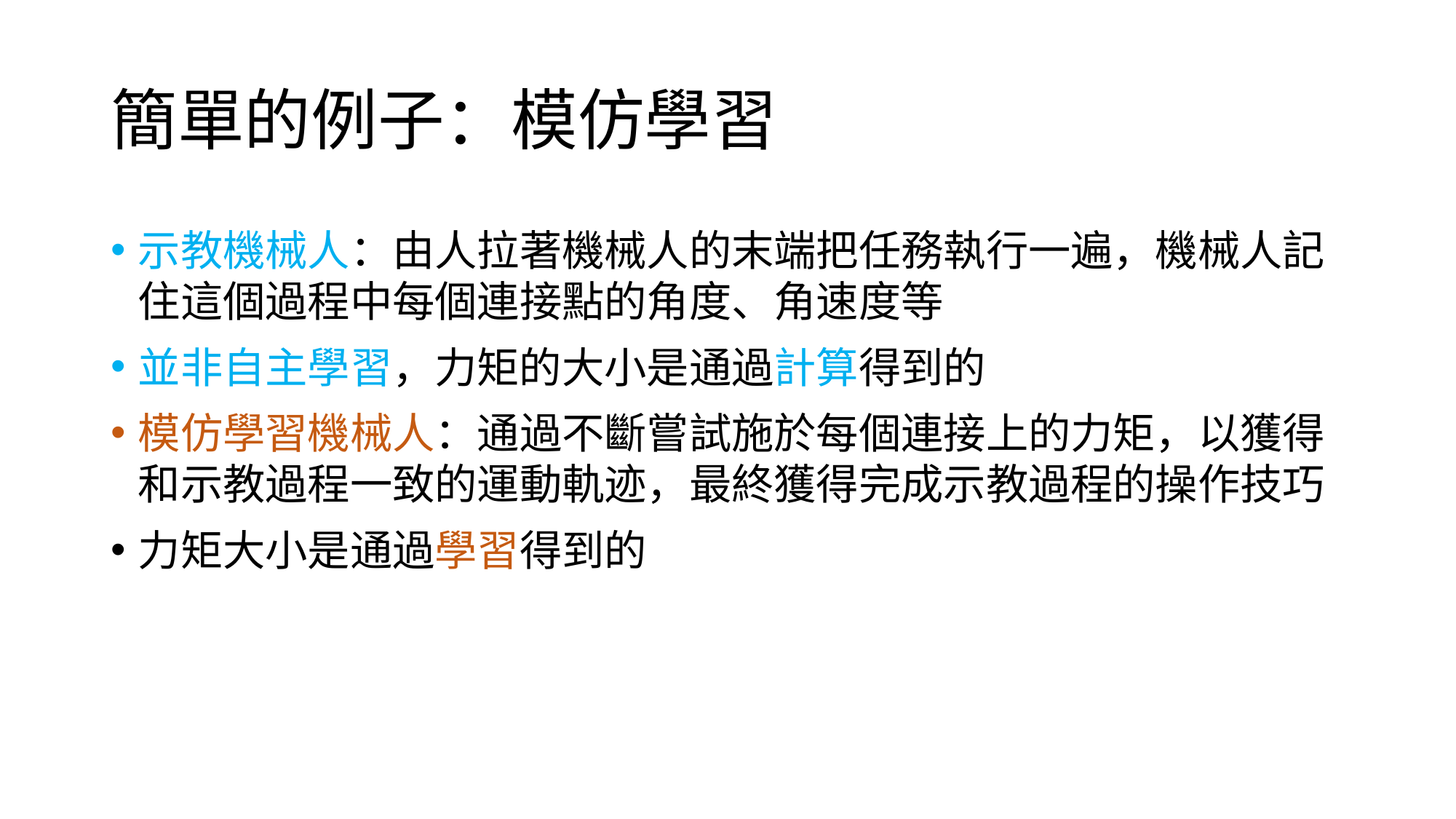

# 簡單的例子：模仿學習
示教機械人：由人拉著機械人的末端把任務執行一遍，機械人記住這個過程中每個連接點的角度、角速度等
並非自主學習，力矩的大小是通過計算得到的
模仿學習機械人：通過不斷嘗試施於每個連接上的力矩，以獲得和示教過程一致的運動軌迹，最終獲得完成示教過程的操作技巧
力矩大小是通過學習得到的